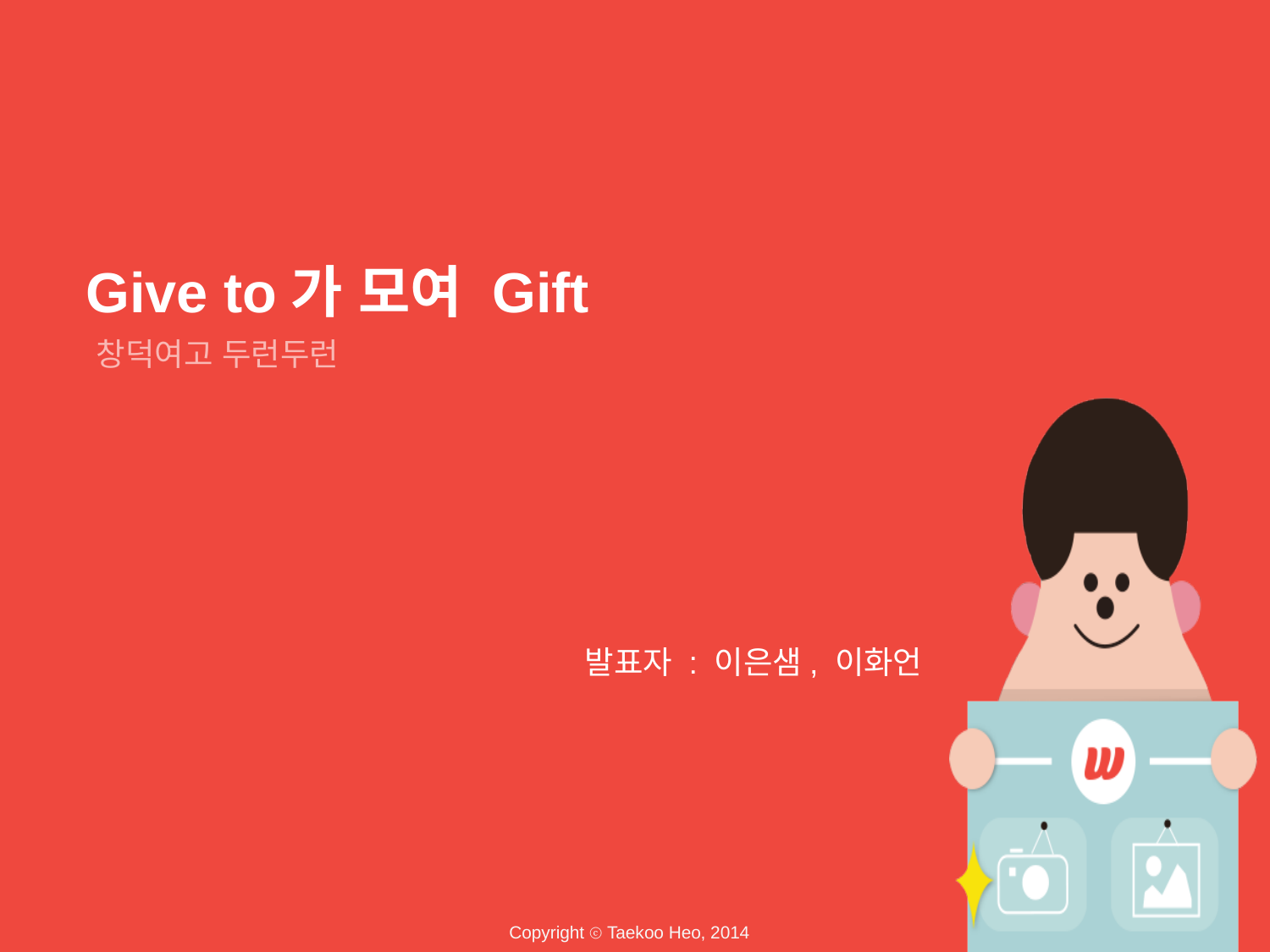

Give to가 모여 Gift
창덕여고 두런두런
발표자 : 이은샘, 이화언